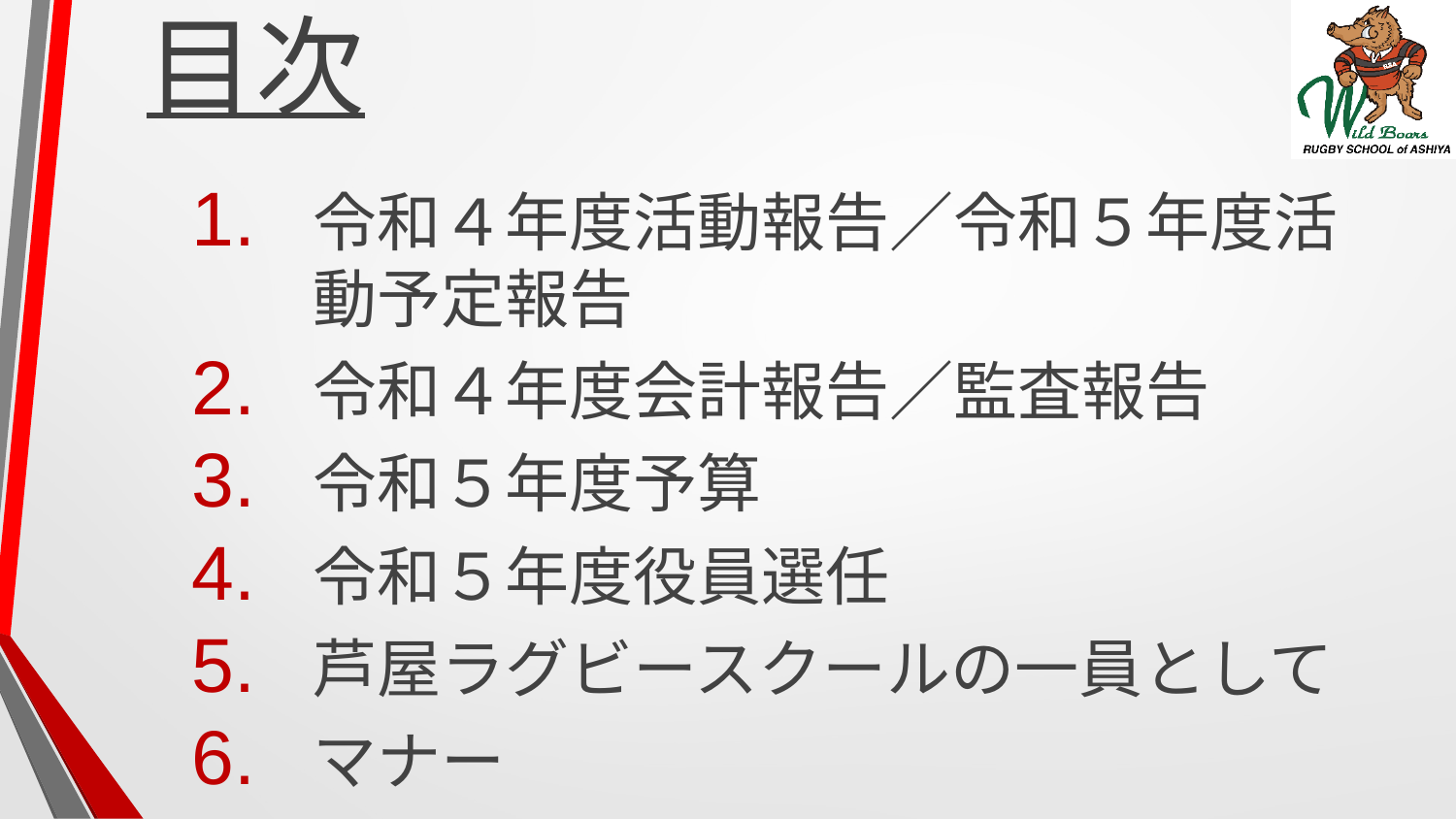

# 目次
令和４年度活動報告／令和５年度活動予定報告
令和４年度会計報告／監査報告
令和５年度予算
令和５年度役員選任
芦屋ラグビースクールの一員として
マナー